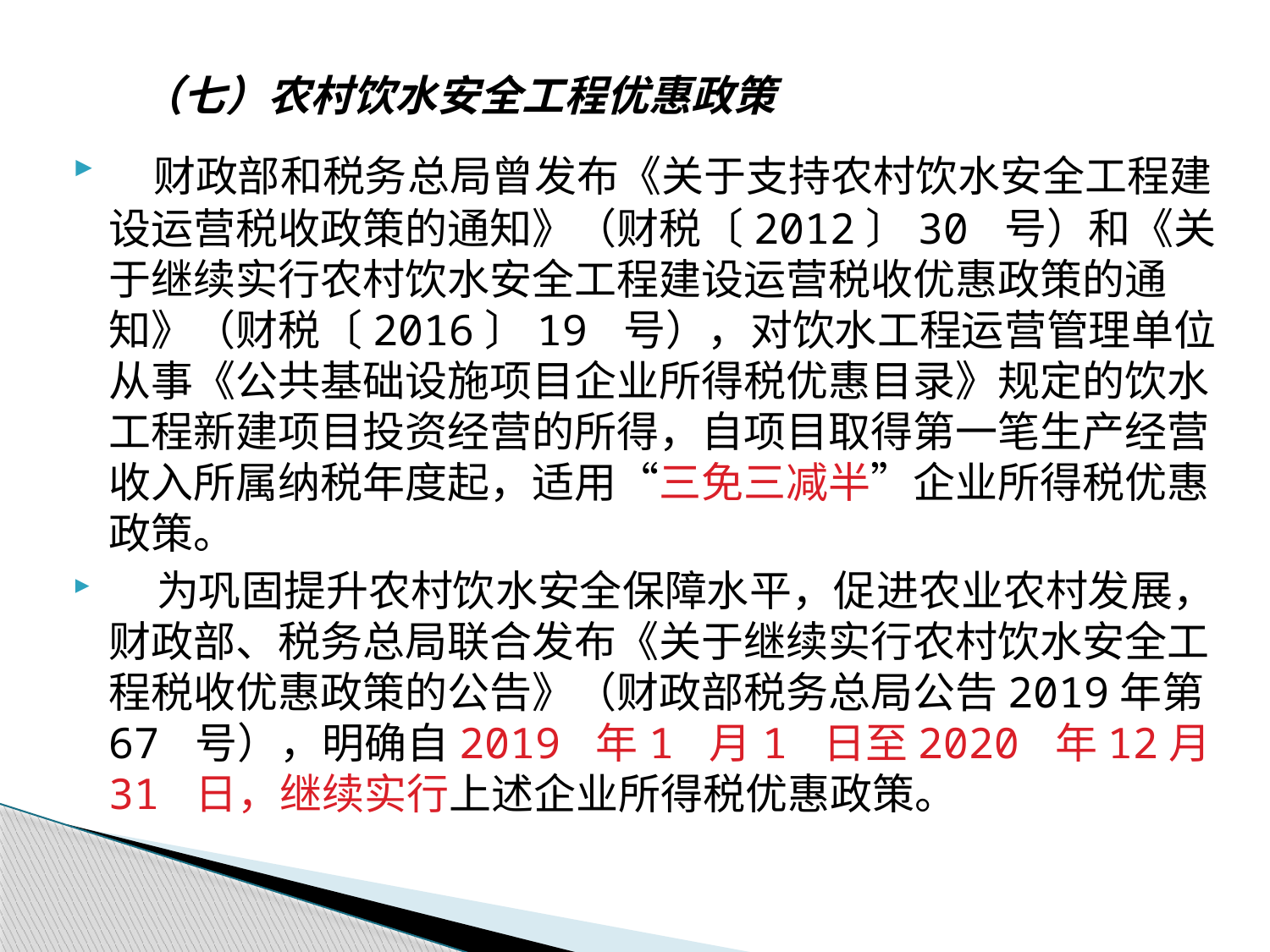

# （七）农村饮水安全工程优惠政策
   财政部和税务总局曾发布《关于支持农村饮水安全工程建设运营税收政策的通知》（财税〔2012〕30 号）和《关于继续实行农村饮水安全工程建设运营税收优惠政策的通知》（财税〔2016〕19 号），对饮水工程运营管理单位从事《公共基础设施项目企业所得税优惠目录》规定的饮水工程新建项目投资经营的所得，自项目取得第一笔生产经营收入所属纳税年度起，适用“三免三减半”企业所得税优惠政策。
    为巩固提升农村饮水安全保障水平，促进农业农村发展，财政部、税务总局联合发布《关于继续实行农村饮水安全工程税收优惠政策的公告》（财政部税务总局公告2019年第67 号），明确自2019 年1 月1 日至2020 年12月31 日，继续实行上述企业所得税优惠政策。